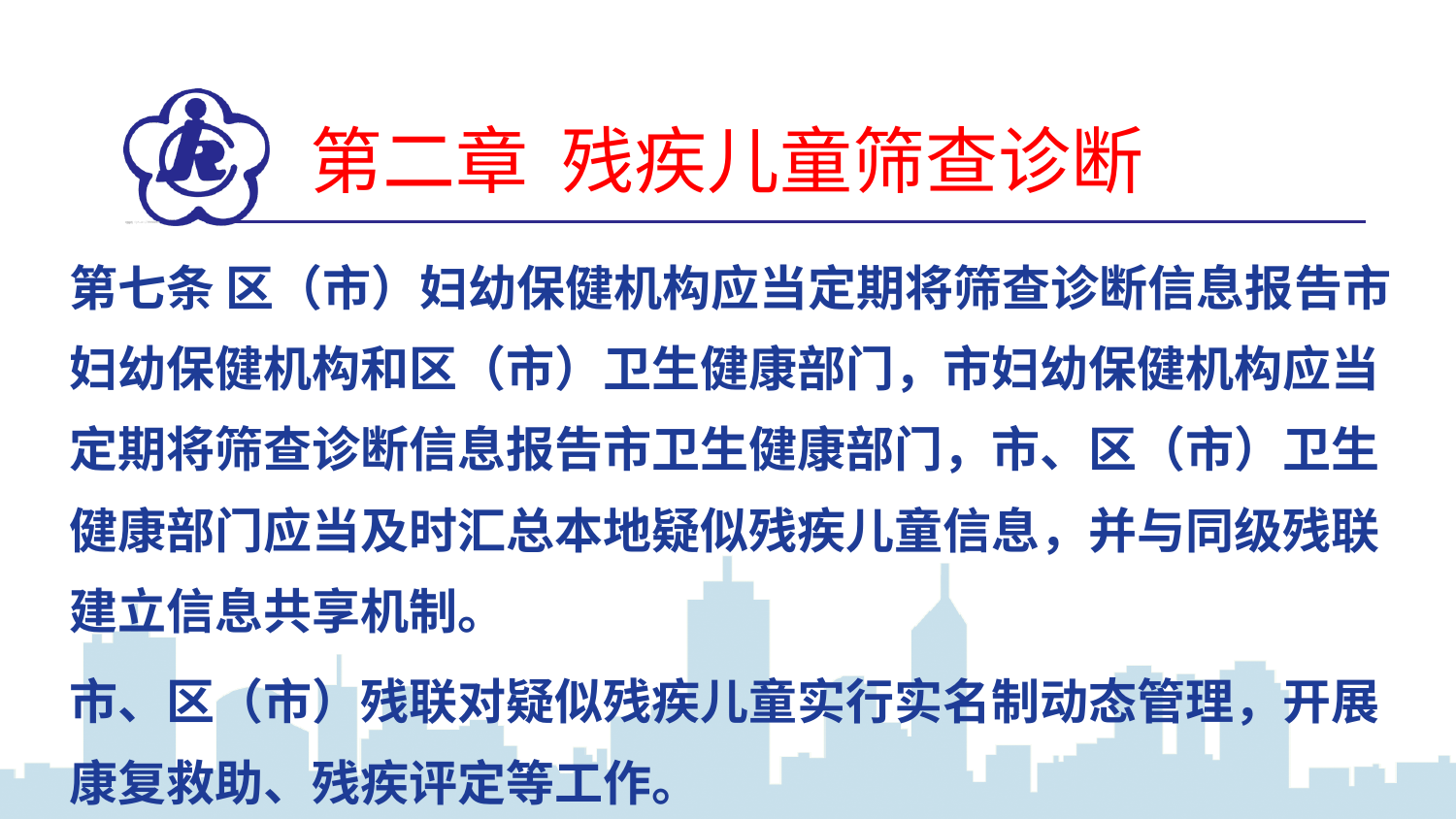

第二章  残疾儿童筛查诊断
第七条 区（市）妇幼保健机构应当定期将筛查诊断信息报告市妇幼保健机构和区（市）卫生健康部门，市妇幼保健机构应当定期将筛查诊断信息报告市卫生健康部门，市、区（市）卫生健康部门应当及时汇总本地疑似残疾儿童信息，并与同级残联建立信息共享机制。
市、区（市）残联对疑似残疾儿童实行实名制动态管理，开展康复救助、残疾评定等工作。